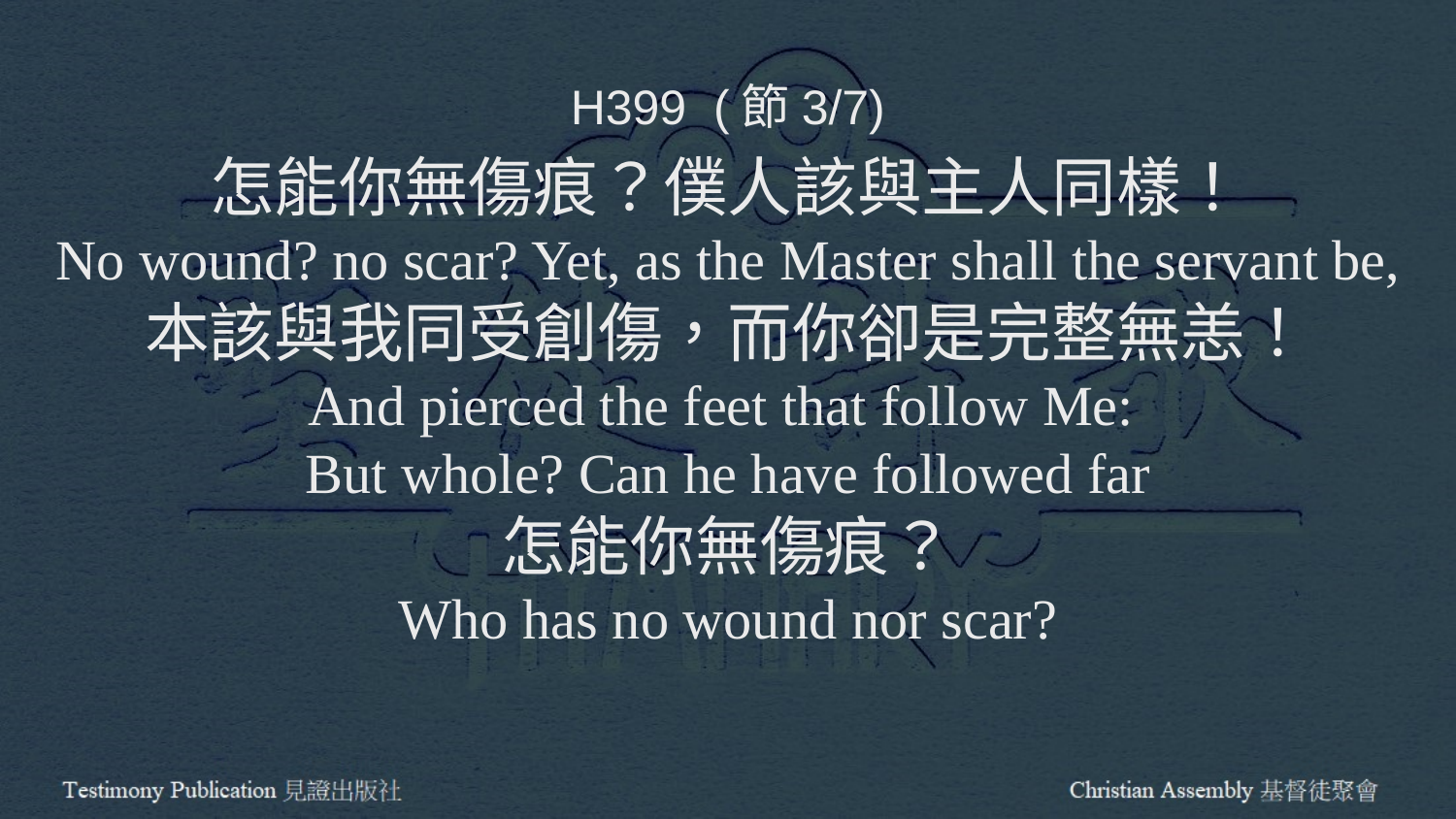

H399  (節3/7)
怎能你無傷痕？僕人該與主人同樣！
No wound? no scar? Yet, as the Master shall the servant be,
本該與我同受創傷，而你卻是完整無恙！
And pierced the feet that follow Me:
But whole? Can he have followed far
怎能你無傷痕？
Who has no wound nor scar?